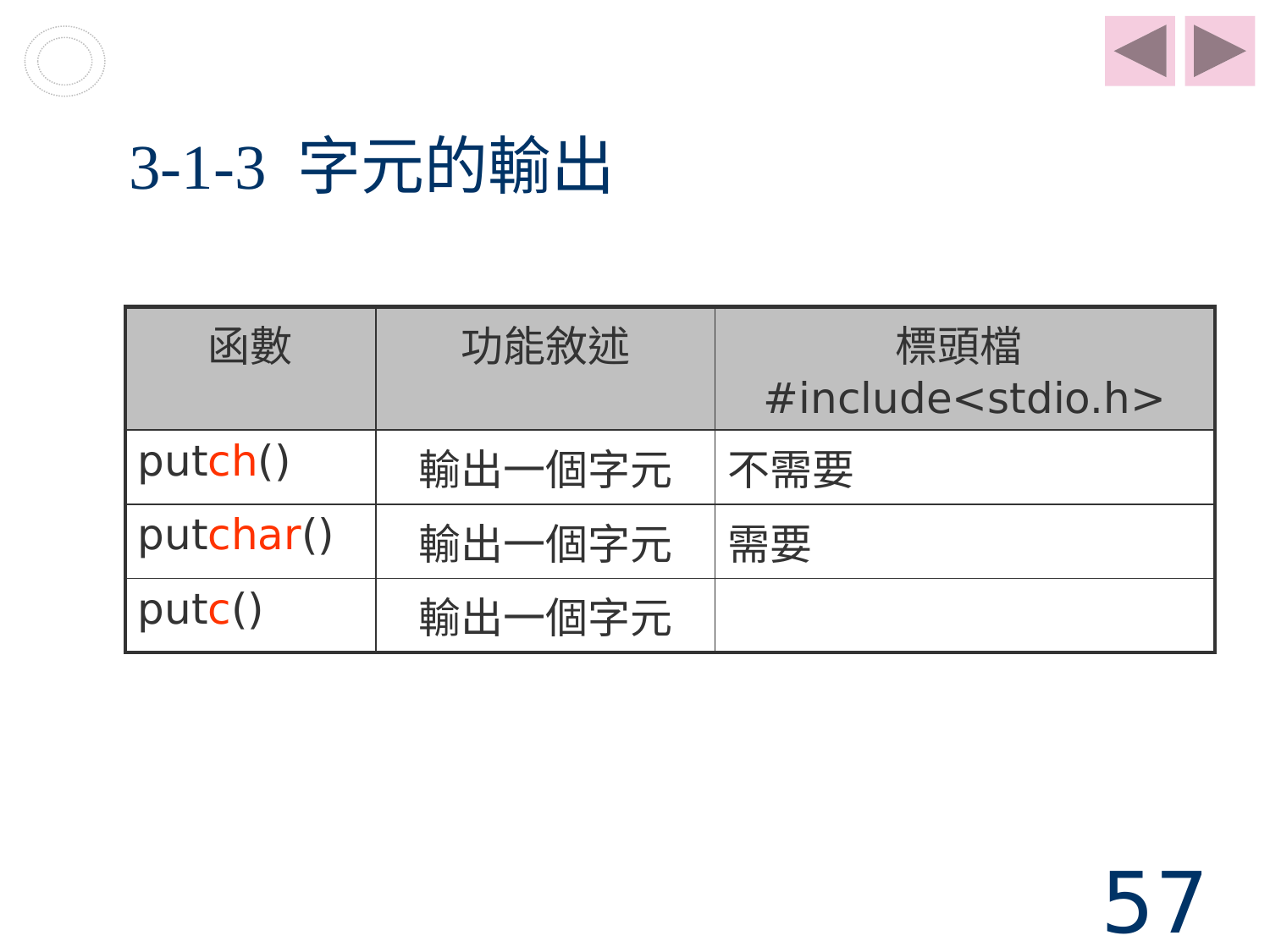

# 3-1-3 字元的輸出
| 函數 | 功能敘述 | 標頭檔#include<stdio.h> |
| --- | --- | --- |
| putch() | 輸出一個字元 | 不需要 |
| putchar() | 輸出一個字元 | 需要 |
| putc() | 輸出一個字元 |  |
57